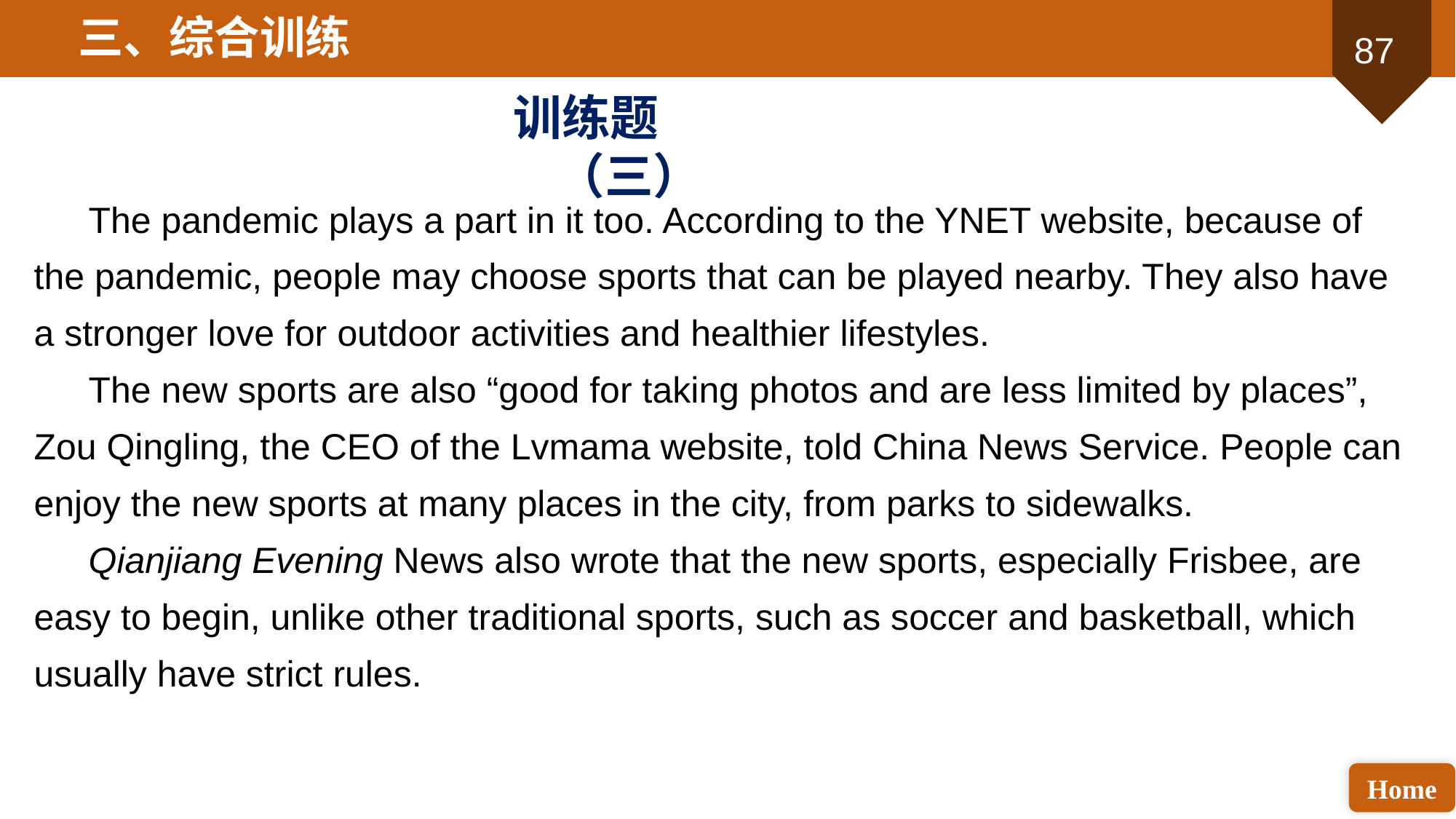

三、综合训练
训练题（三）
The pandemic plays a part in it too. According to the YNET website, because of the pandemic, people may choose sports that can be played nearby. They also have a stronger love for outdoor activities and healthier lifestyles.
The new sports are also “good for taking photos and are less limited by places”, Zou Qingling, the CEO of the Lvmama website, told China News Service. People can enjoy the new sports at many places in the city, from parks to sidewalks.
Qianjiang Evening News also wrote that the new sports, especially Frisbee, are easy to begin, unlike other traditional sports, such as soccer and basketball, which usually have strict rules.